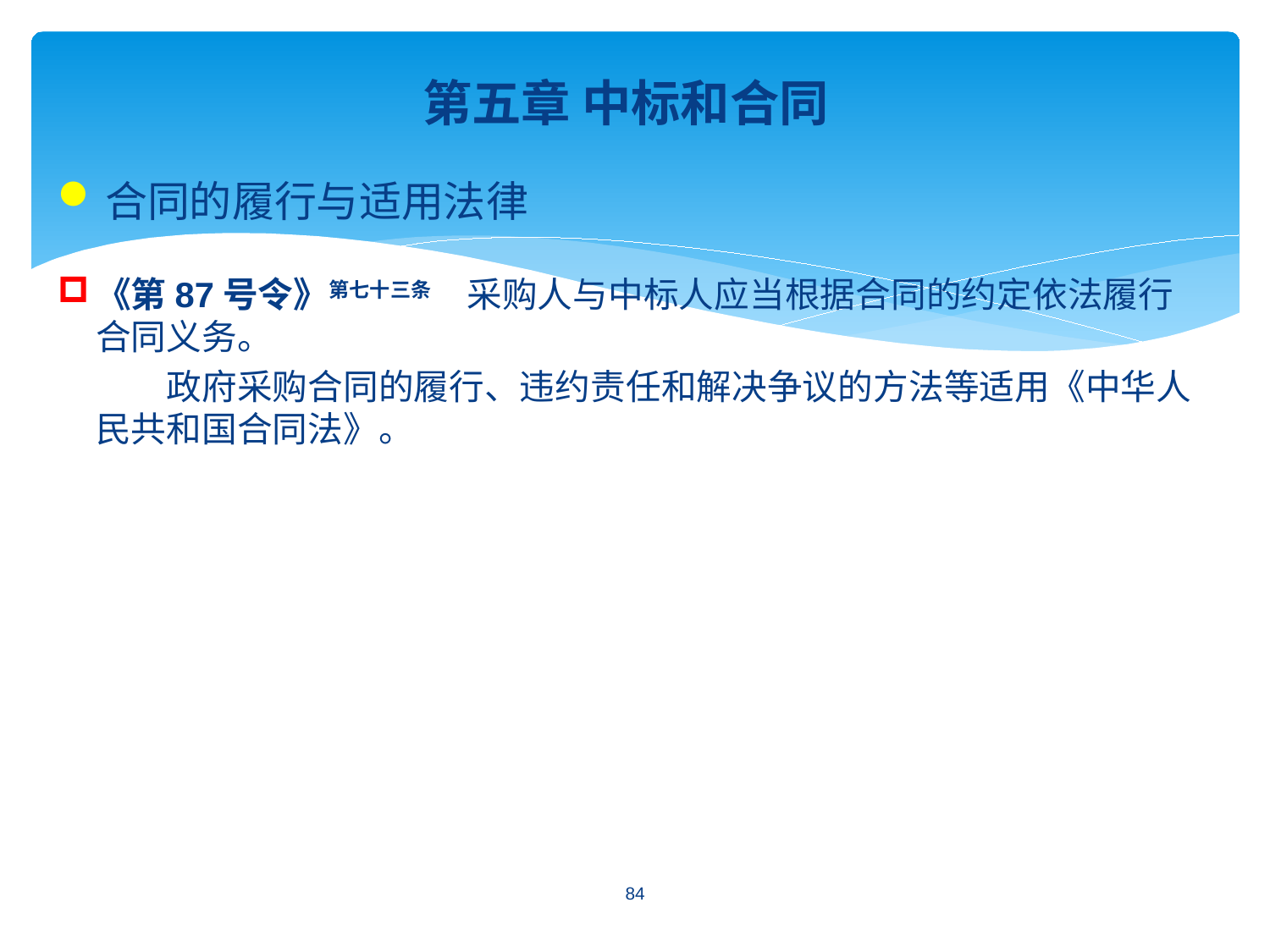

第五章 中标和合同
合同的履行与适用法律
《第87号令》第七十三条　采购人与中标人应当根据合同的约定依法履行合同义务。
　　政府采购合同的履行、违约责任和解决争议的方法等适用《中华人民共和国合同法》。

84